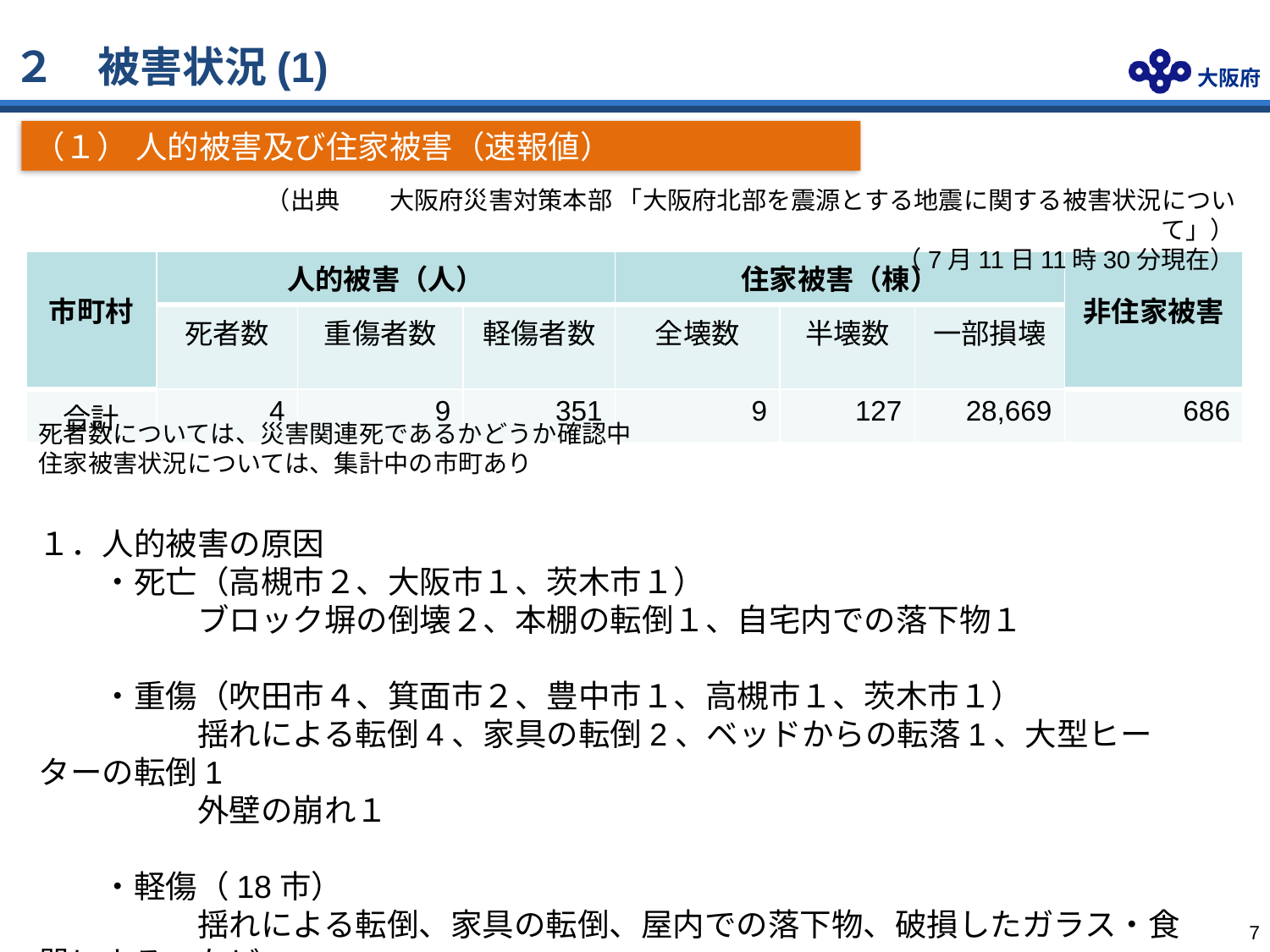

２　被害状況(1)
（１） 人的被害及び住家被害（速報値）
（出典　　大阪府災害対策本部 「大阪府北部を震源とする地震に関する被害状況について」）
（7月11日11時30分現在）
| 市町村 | 人的被害（人） |  |  | 住家被害（棟） |  |  | 非住家被害 |
| --- | --- | --- | --- | --- | --- | --- | --- |
|  | 死者数 | 重傷者数 | 軽傷者数 | 全壊数 | 半壊数 | 一部損壊 |  |
| 合計 | 4 | 9 | 351 | 9 | 127 | 28,669 | 686 |
死者数については、災害関連死であるかどうか確認中
住家被害状況については、集計中の市町あり
１．人的被害の原因
　　・死亡（高槻市２、大阪市１、茨木市１）
　　　　　ブロック塀の倒壊２、本棚の転倒１、自宅内での落下物１

　　・重傷（吹田市４、箕面市２、豊中市１、高槻市１、茨木市１）
　　　　　揺れによる転倒4、家具の転倒2、ベッドからの転落1、大型ヒーターの転倒1
　　　　　外壁の崩れ１

　　・軽傷（18市）
　　　　　揺れによる転倒、家具の転倒、屋内での落下物、破損したガラス・食器による　など
7